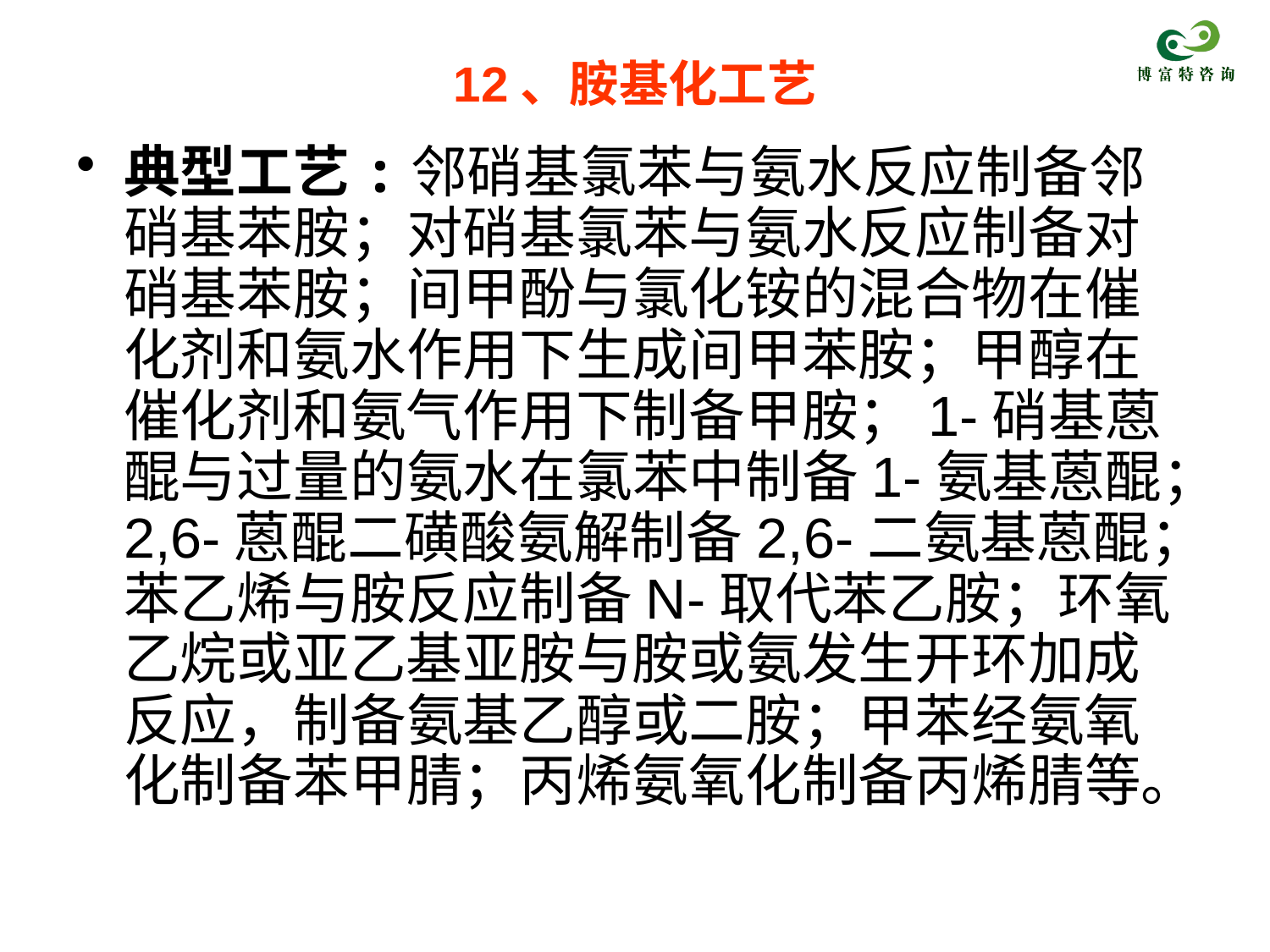

# 12、胺基化工艺
典型工艺:邻硝基氯苯与氨水反应制备邻硝基苯胺；对硝基氯苯与氨水反应制备对硝基苯胺；间甲酚与氯化铵的混合物在催化剂和氨水作用下生成间甲苯胺；甲醇在催化剂和氨气作用下制备甲胺；1-硝基蒽醌与过量的氨水在氯苯中制备1-氨基蒽醌；2,6-蒽醌二磺酸氨解制备2,6-二氨基蒽醌；苯乙烯与胺反应制备N-取代苯乙胺；环氧乙烷或亚乙基亚胺与胺或氨发生开环加成反应，制备氨基乙醇或二胺；甲苯经氨氧化制备苯甲腈；丙烯氨氧化制备丙烯腈等。